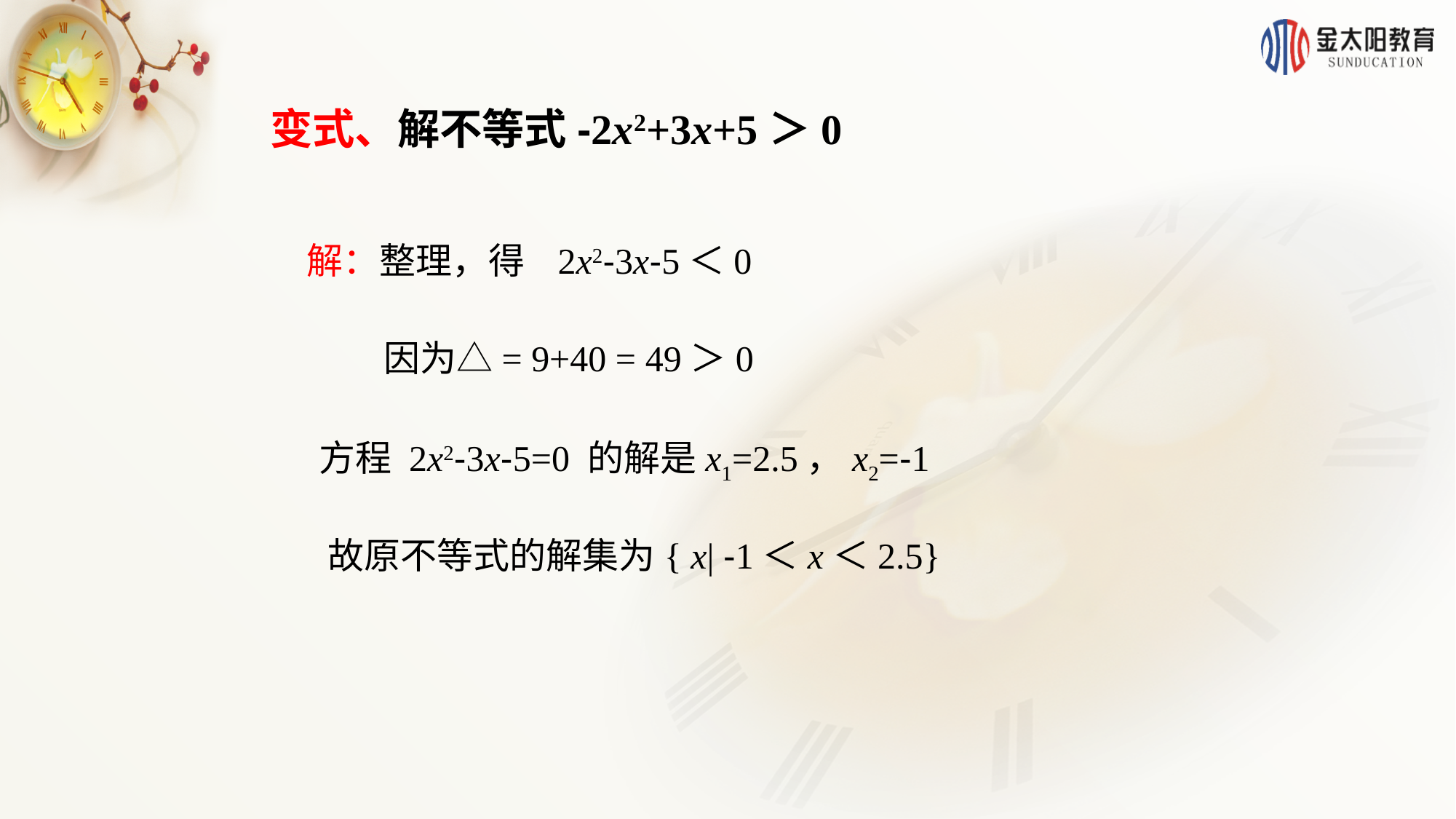

变式、解不等式-2x2+3x+5＞0
解：整理，得   2x2-3x-5＜0
因为△= 9+40 = 49＞0
方程 2x2-3x-5=0 的解是x1=2.5，x2=-1
故原不等式的解集为{ x| -1＜x＜2.5}